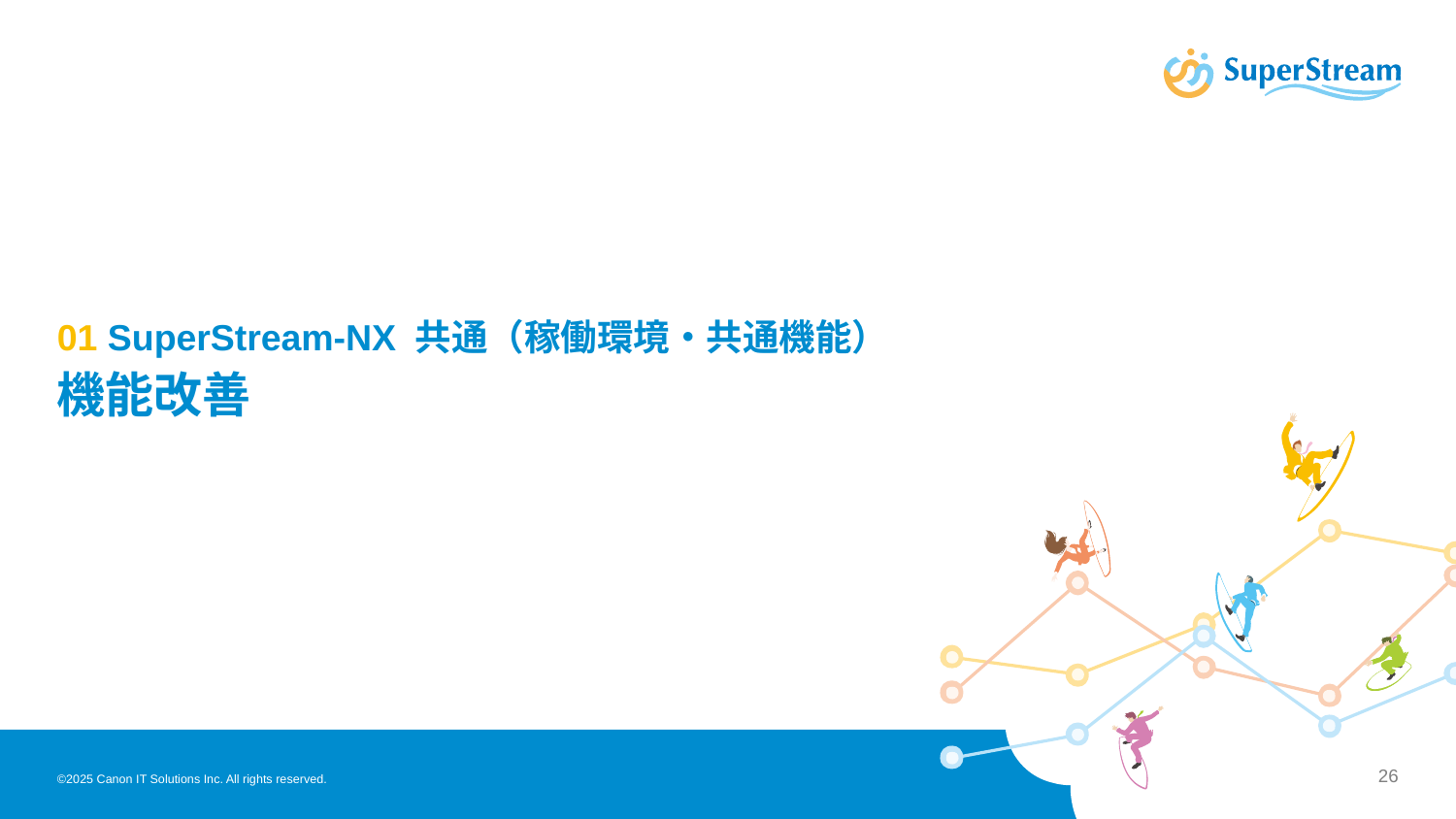

# 01 SuperStream-NX 共通（稼働環境・共通機能） 機能改善
©2025 Canon IT Solutions Inc. All rights reserved.
26